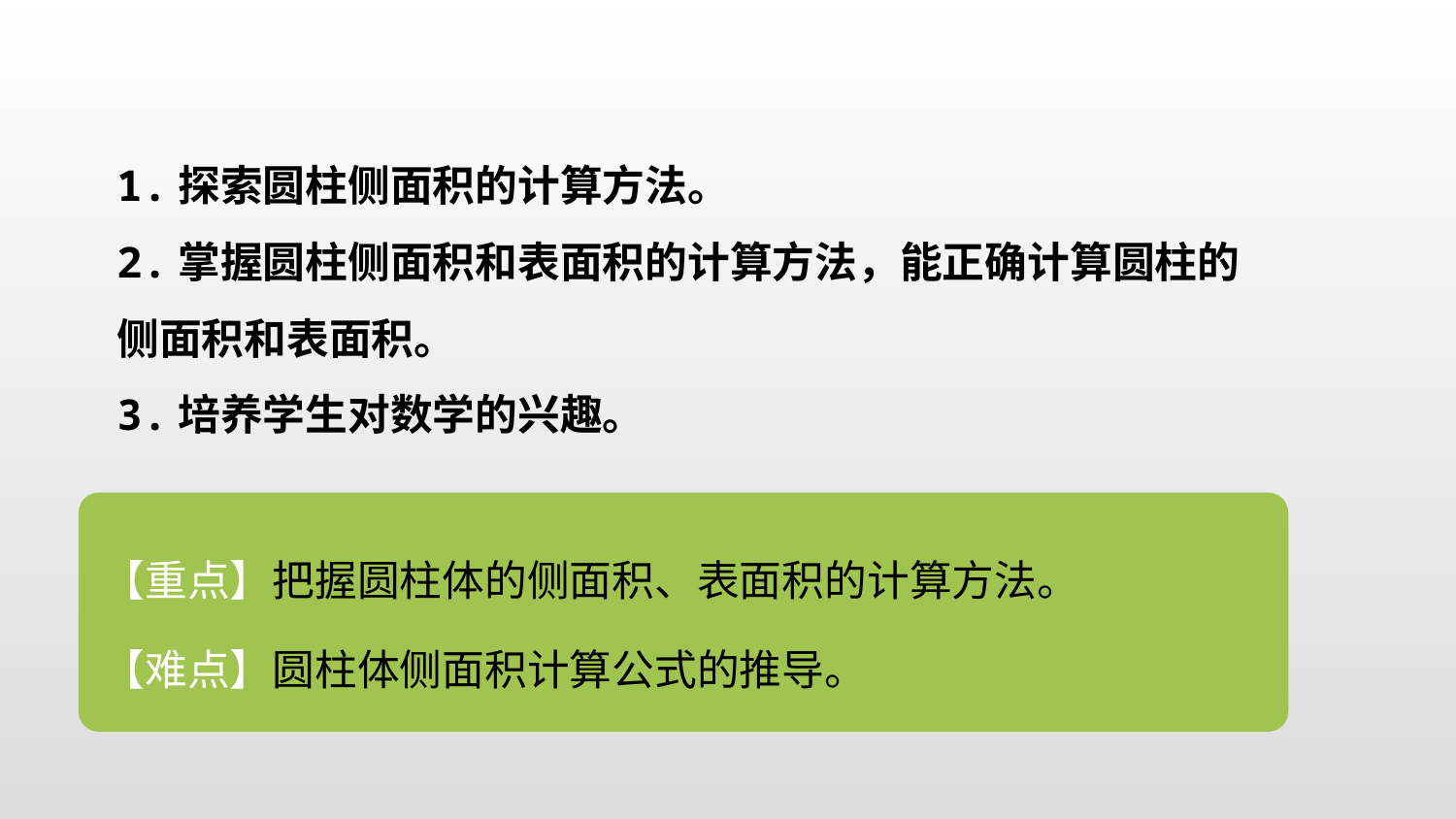

1.探索圆柱侧面积的计算方法。
2.掌握圆柱侧面积和表面积的计算方法，能正确计算圆柱的侧面积和表面积。
3.培养学生对数学的兴趣。

【重点】把握圆柱体的侧面积、表面积的计算方法。
【难点】圆柱体侧面积计算公式的推导。